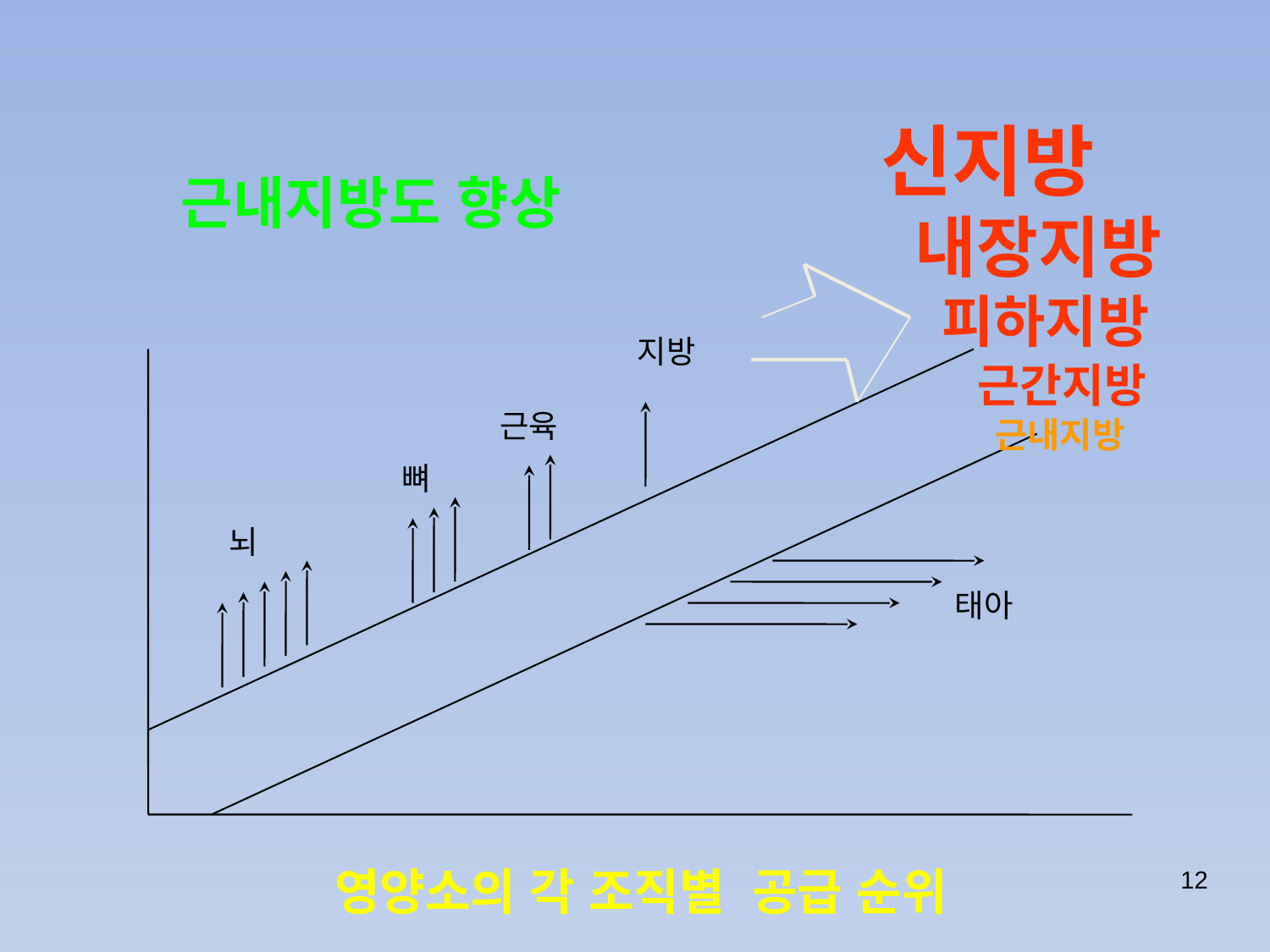

신지방
   내장지방
      피하지방
         근간지방
            근내지방
 근내지방도 향상

지방

근육

뼈

뇌

태아

영양소의 각 조직별  공급 순위
12